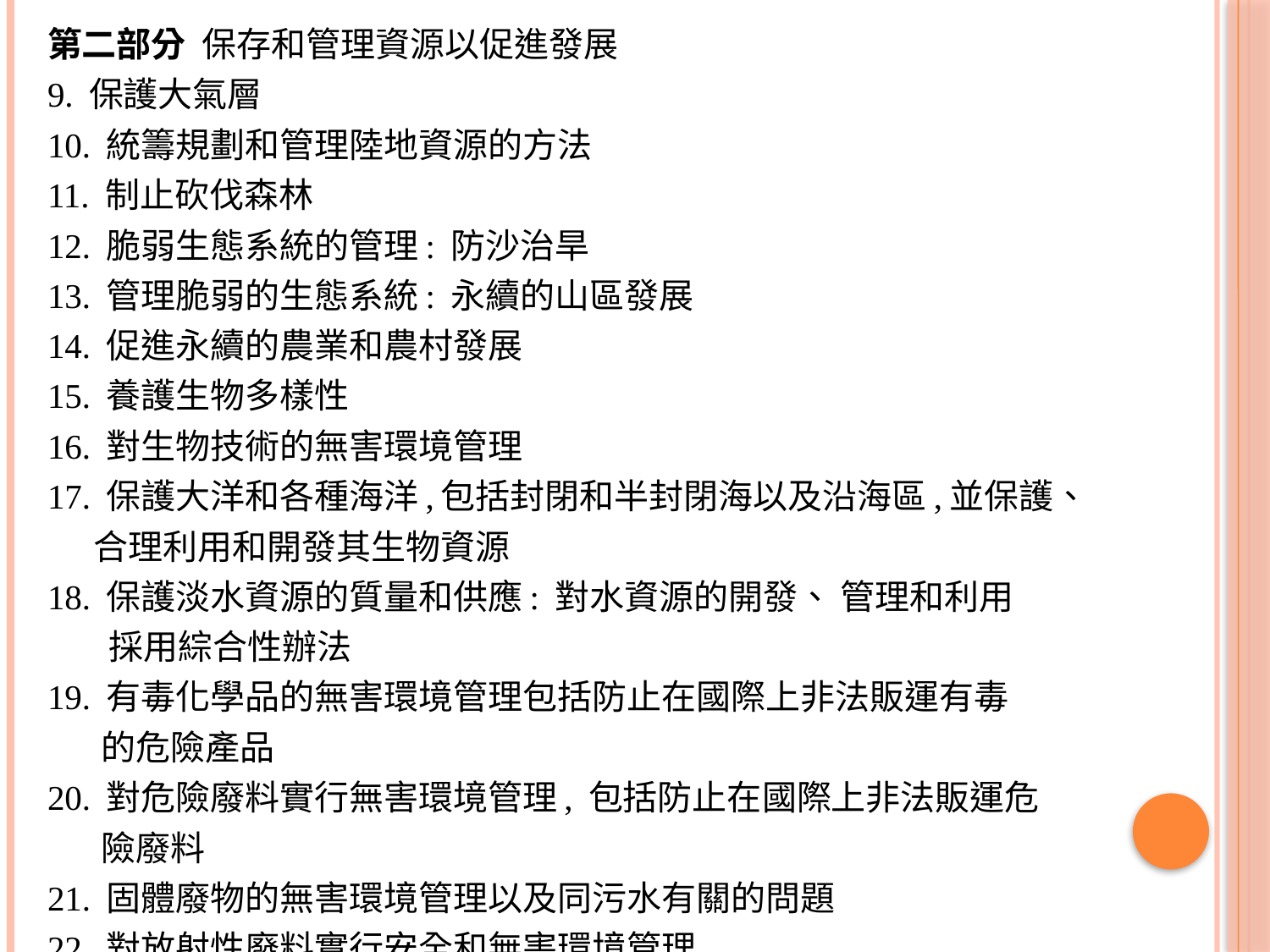

第二部分  保存和管理資源以促進發展
9. 保護大氣層
10. 統籌規劃和管理陸地資源的方法
11. 制止砍伐森林
12. 脆弱生態系統的管理: 防沙治旱
13. 管理脆弱的生態系統: 永續的山區發展
14. 促進永續的農業和農村發展
15. 養護生物多樣性
16. 對生物技術的無害環境管理
17. 保護大洋和各種海洋,包括封閉和半封閉海以及沿海區,並保護、
     合理利用和開發其生物資源
18. 保護淡水資源的質量和供應: 對水資源的開發、 管理和利用
       採用綜合性辦法
19. 有毒化學品的無害環境管理包括防止在國際上非法販運有毒
      的危險產品
20. 對危險廢料實行無害環境管理, 包括防止在國際上非法販運危
      險廢料
21. 固體廢物的無害環境管理以及同污水有關的問題
22. 對放射性廢料實行安全和無害環境管理